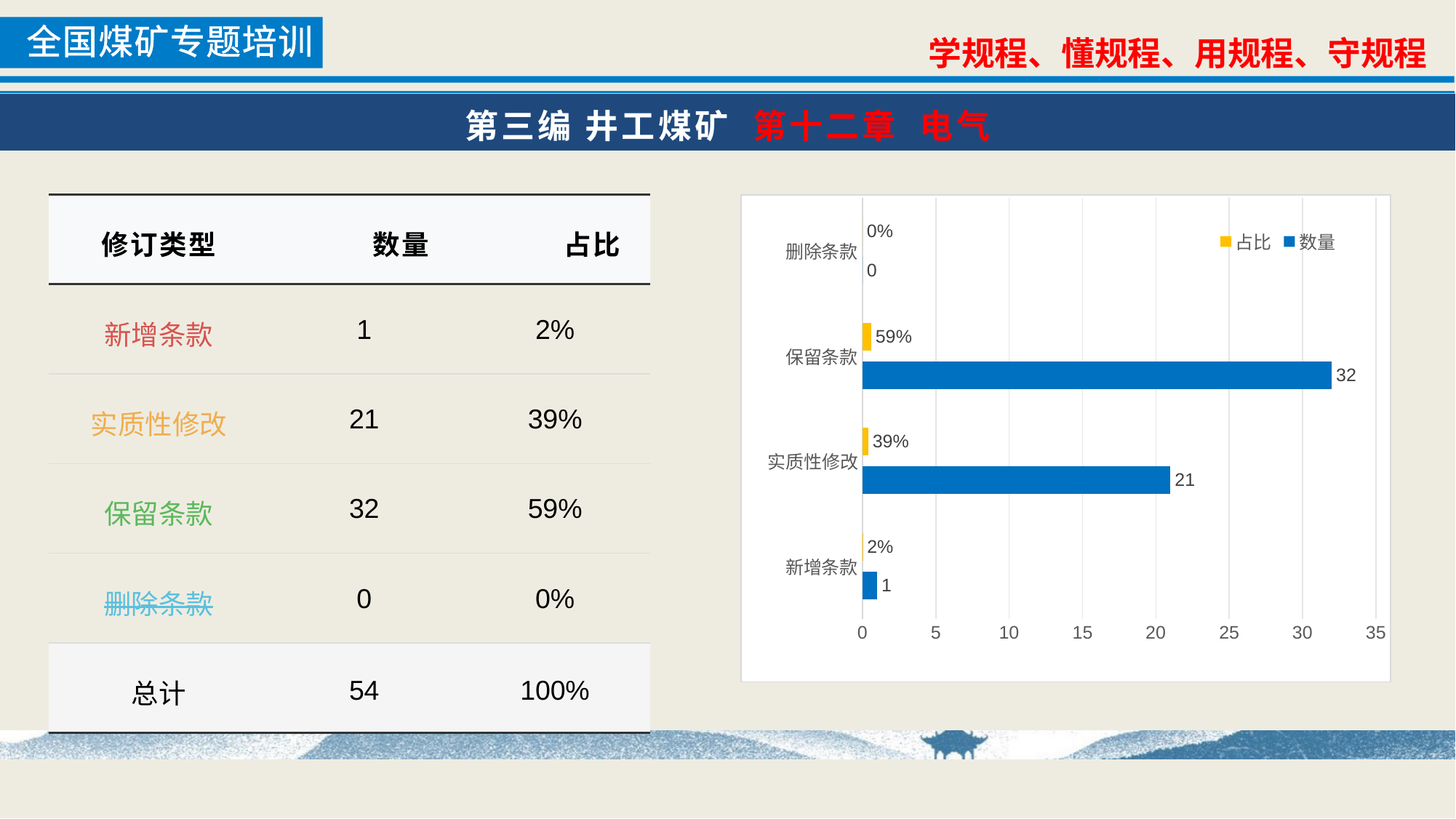

第三编 井工煤矿  第十二章  电气

### Chart

| Category | 数量 | 占比 |
|---|---|---|
| 新增条款 | 1.0 | 0.0185185185185185 |
| 实质性修改 | 21.0 | 0.388888888888889 |
| 保留条款 | 32.0 | 0.592592592592593 |
| 删除条款 | 0.0 | 0.0 |
| 修订类型 | 数量 | 占比 |
| --- | --- | --- |
| 新增条款 | 1 | 2% |
| 实质性修改 | 21 | 39% |
| 保留条款 | 32 | 59% |
| 删除条款 | 0 | 0% |
| 总计 | 54 | 100% |
39